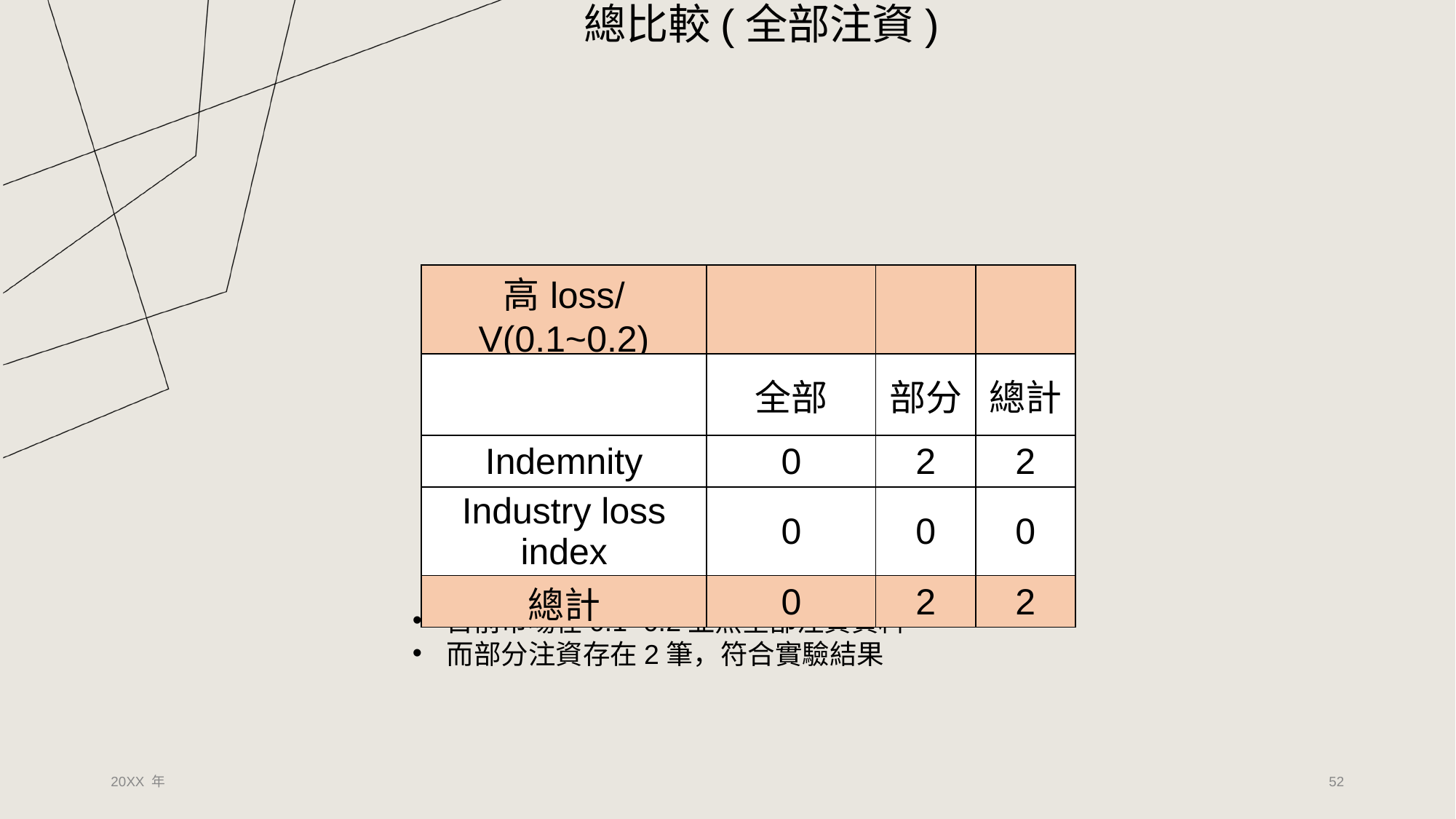

# 總比較(全部注資)
| 高loss/V(0.1~0.2) |  |  |  |
| --- | --- | --- | --- |
|  | 全部 | 部分 | 總計 |
| Indemnity | 0 | 2 | 2 |
| Industry loss index | 0 | 0 | 0 |
| 總計 | 0 | 2 | 2 |
目前市場在0.1~0.2並無全部注資資料
而部分注資存在2筆，符合實驗結果
20XX 年
52